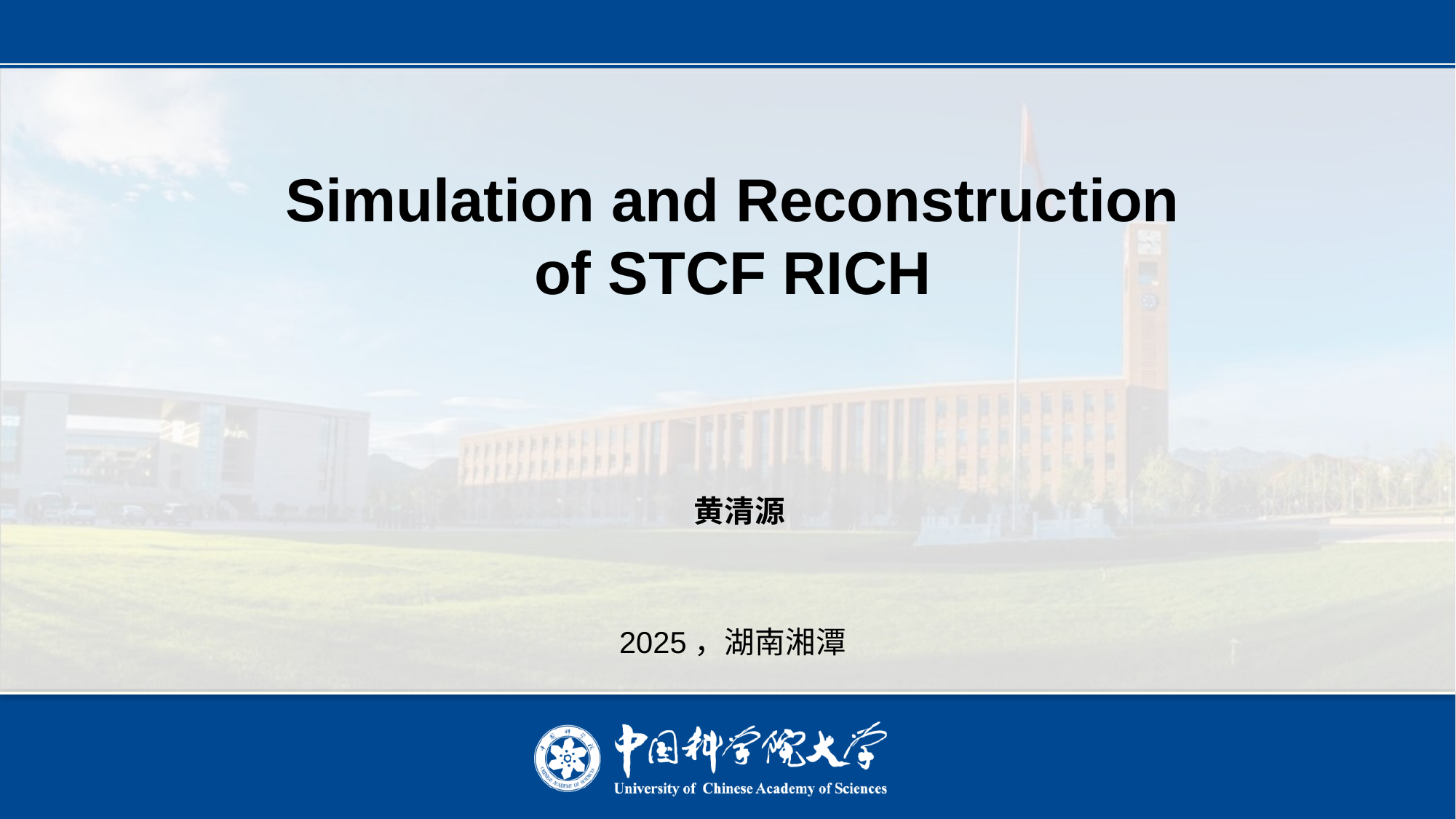

# Simulation and Reconstruction of STCF RICH

 黄清源

2025，湖南湘潭